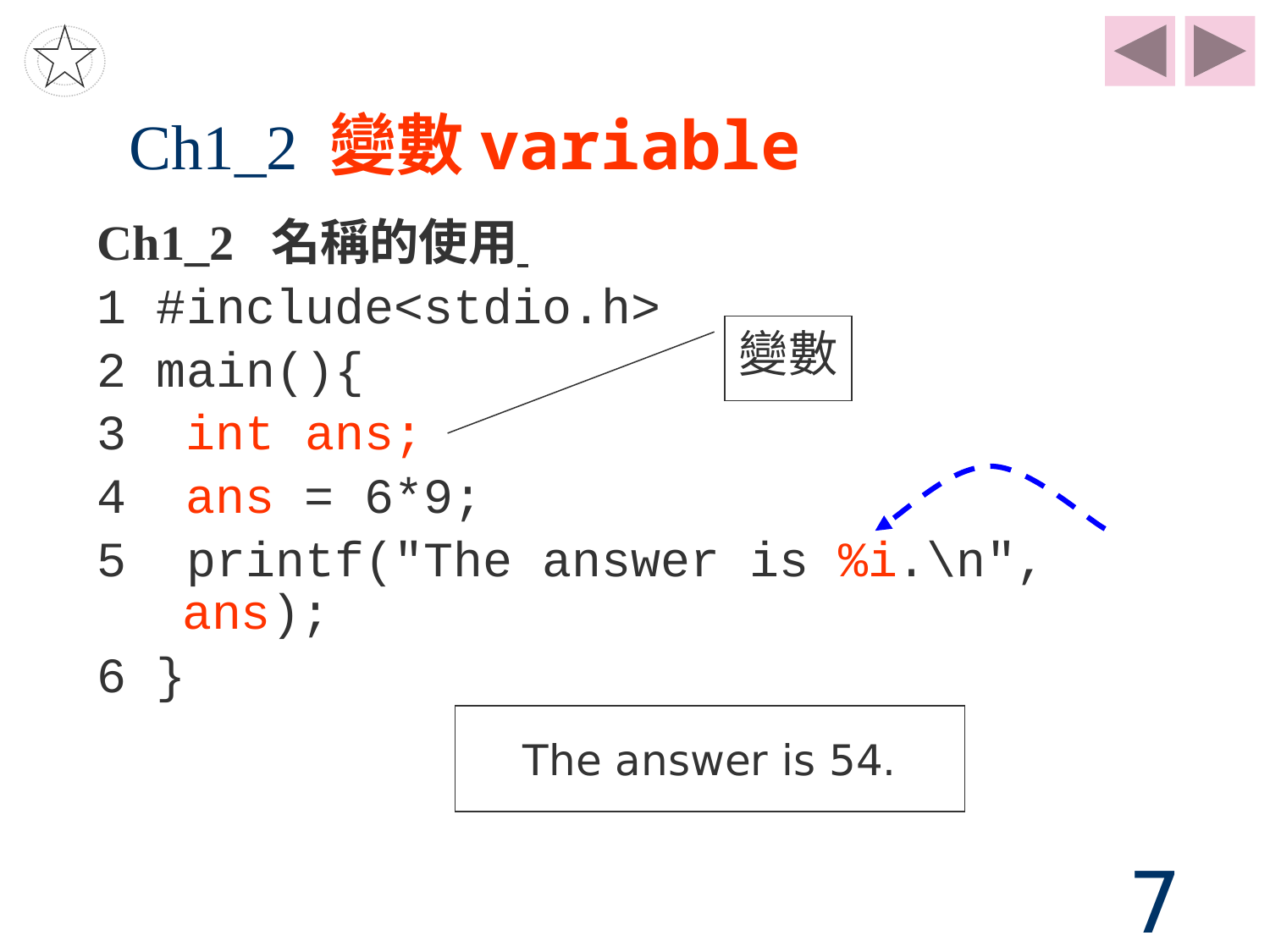

# Ch1_2 變數variable
Ch1_2  名稱的使用
1 #include<stdio.h>
2 main(){
3  int ans;
4  ans = 6*9;
5  printf("The answer is %i.\n", ans);
6 }
變數

The answer is 54.
7